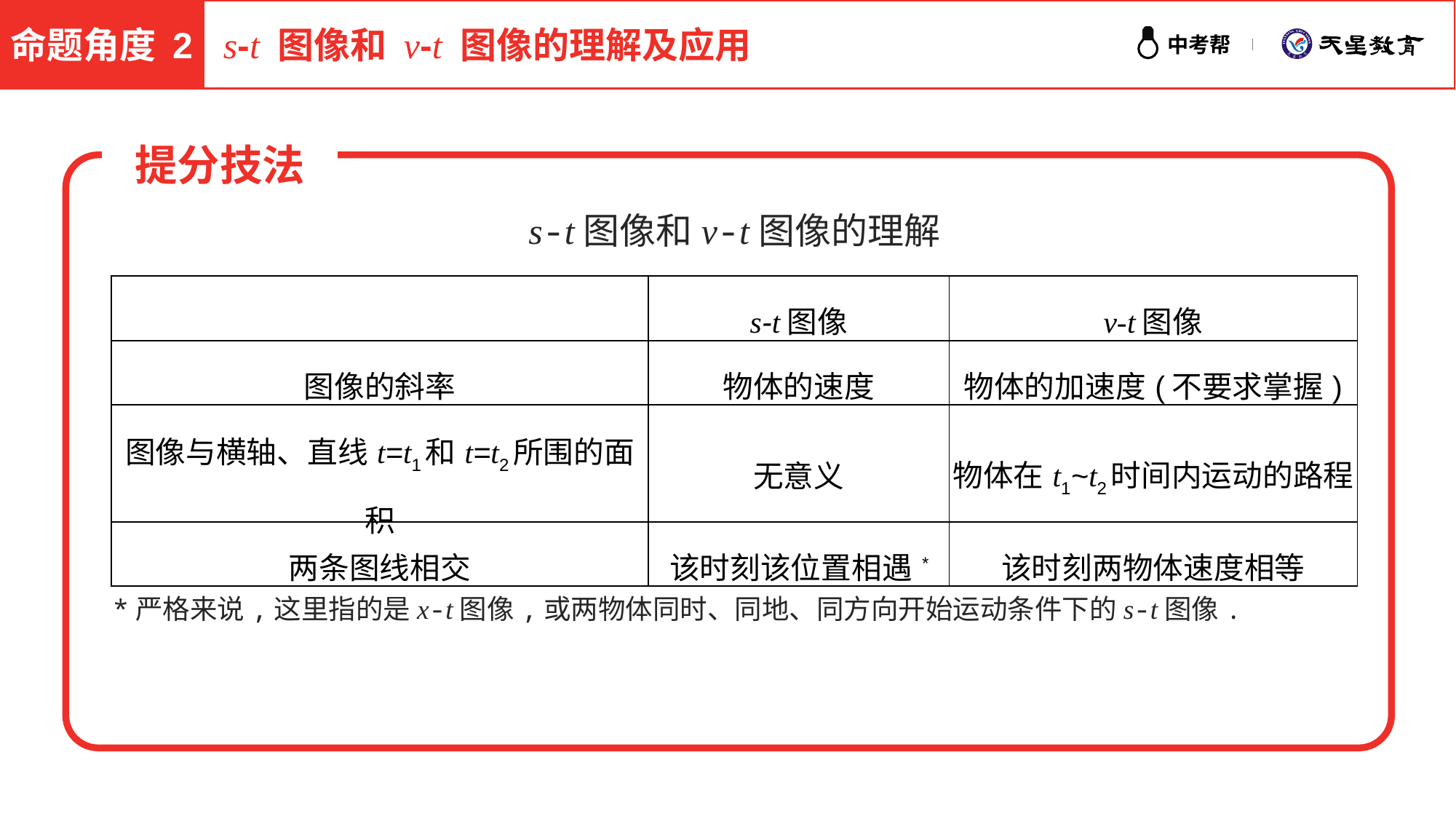

命题角度 2
s-t 图像和 v-t 图像的理解及应用
提分技法

s-t图像和v-t图像的理解

*严格来说,这里指的是x-t图像,或两物体同时、同地、同方向开始运动条件下的s-t图像.
|  | s-t图像 | v-t图像 |
| --- | --- | --- |
| 图像的斜率 | 物体的速度 | 物体的加速度(不要求掌握) |
| 图像与横轴、直线t=t1和t=t2所围的面积 | 无意义 | 物体在t1~t2时间内运动的路程 |
| 两条图线相交 | 该时刻该位置相遇\* | 该时刻两物体速度相等 |